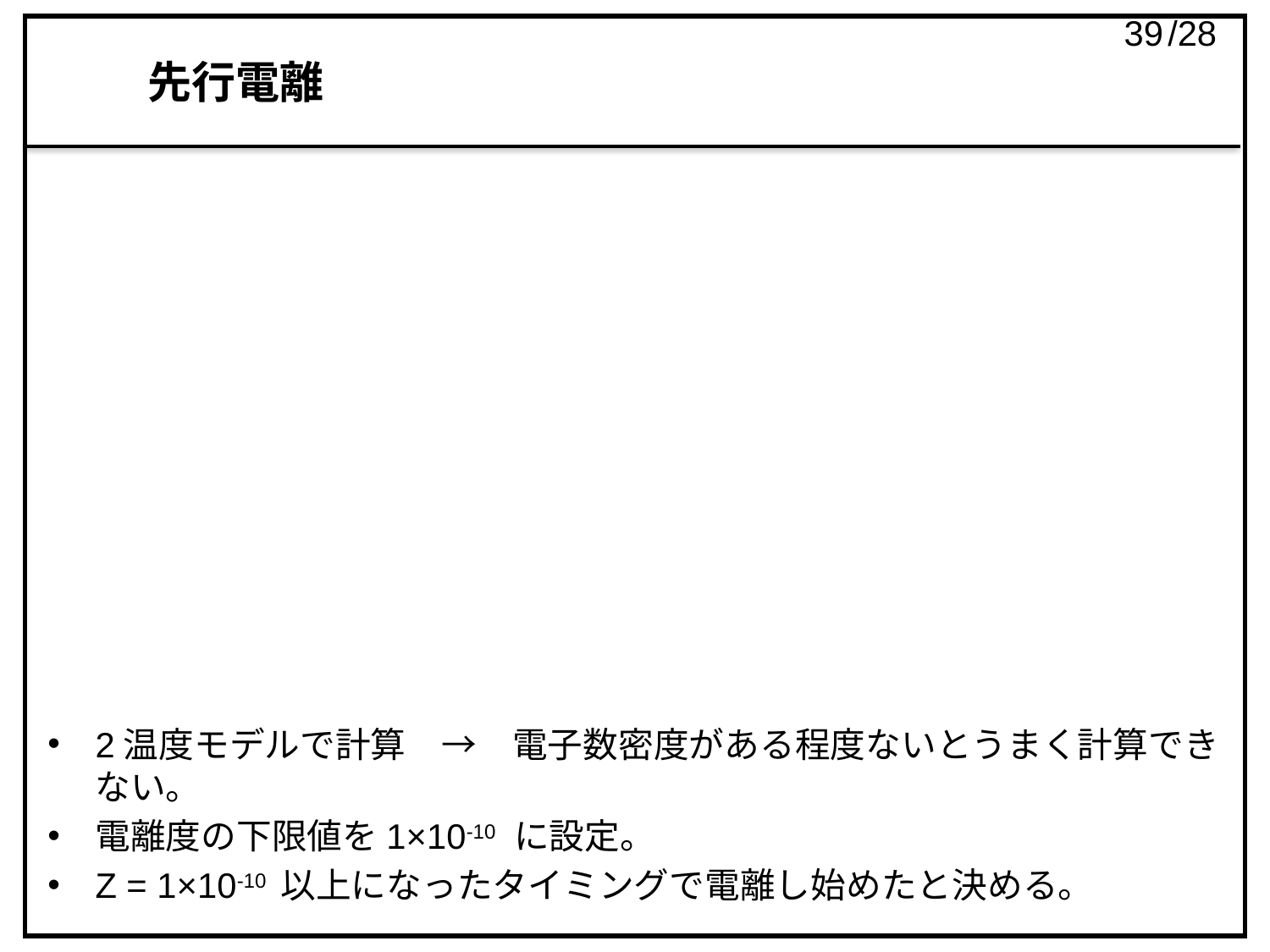

39
# 先行電離
2温度モデルで計算　→　電子数密度がある程度ないとうまく計算できない。
電離度の下限値を1×10-10 に設定。
Z = 1×10-10 以上になったタイミングで電離し始めたと決める。